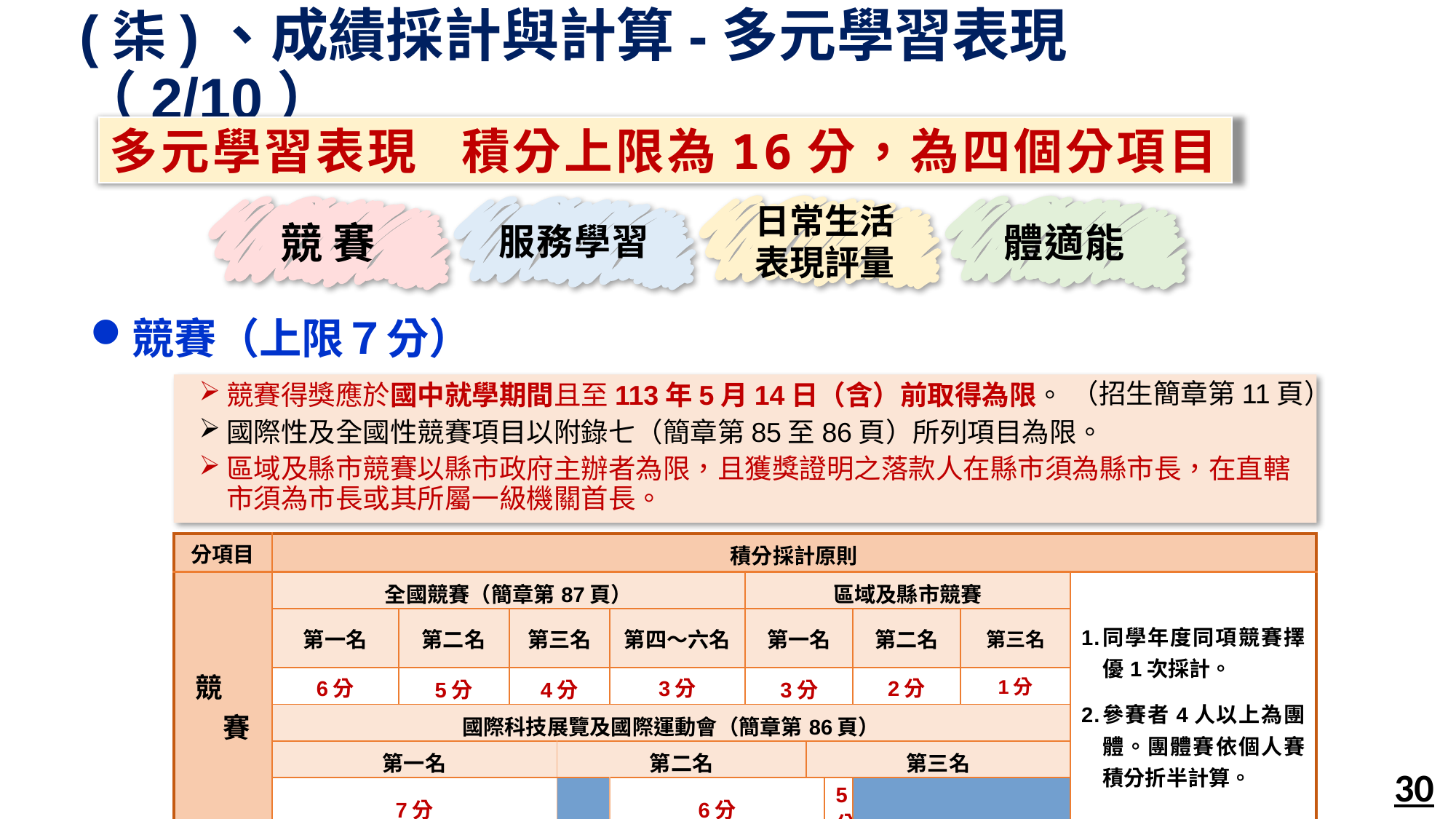

# (柒)、成績採計與計算-多元學習表現（2/10）
多元學習表現   積分上限為16分，為四個分項目
日常生活
表現評量

競 賽
體適能
服務學習
競賽（上限７分）
競賽得獎應於國中就學期間且至113年5月14日（含）前取得為限。
國際性及全國性競賽項目以附錄七（簡章第85至86頁）所列項目為限。
區域及縣市競賽以縣市政府主辦者為限，且獲獎證明之落款人在縣市須為縣市長，在直轄市須為市長或其所屬一級機關首長。

（招生簡章第11頁）

| 分項目 | 積分採計原則 |  |  |  |  |  |  |  |  |  |  |  |
| --- | --- | --- | --- | --- | --- | --- | --- | --- | --- | --- | --- | --- |
| 競　　賽 | 全國競賽（簡章第87頁） |  |  |  |  |  | 區域及縣市競賽 |  |  |  |  | 同學年度同項競賽擇優1次採計。 參賽者4人以上為團體。團體賽依個人賽積分折半計算。 |
|  | 第一名 | 第二名 |  | 第三名 |  | 第四～六名 | 第一名 |  |  | 第二名 | 第三名 |  |
|  | 6分 | 5分 |  | 4分 |  | 3分 | 3分 |  |  | 2分 | 1分 |  |
|  | 國際科技展覽及國際運動會（簡章第86頁） |  |  |  |  |  |  |  |  |  |  |  |
|  | 第一名 |  |  |  | 第二名 |  |  | 第三名 |  |  |  |  |
|  | 7分 |  |  |  | 6分 |  |  | 5分 |  |  |  |  |
30